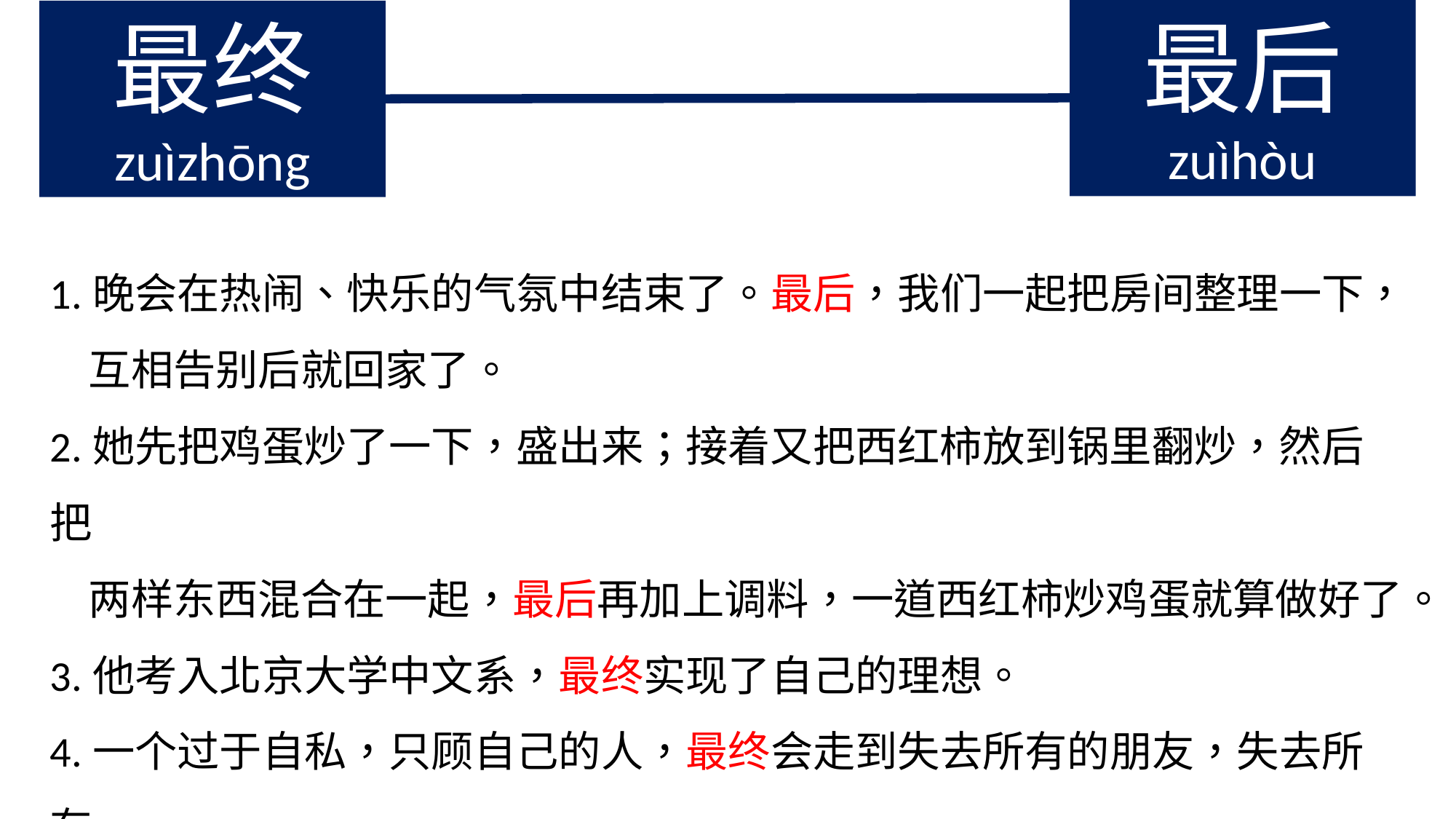

最后
zuìhòu
最终
zuìzhōng
1.晚会在热闹、快乐的气氛中结束了。最后，我们一起把房间整理一下，
   互相告别后就回家了。
2.她先把鸡蛋炒了一下，盛出来；接着又把西红柿放到锅里翻炒，然后把
   两样东西混合在一起，最后再加上调料，一道西红柿炒鸡蛋就算做好了。
3.他考入北京大学中文系，最终实现了自己的理想。
4.一个过于自私，只顾自己的人，最终会走到失去所有的朋友，失去所有
   的信任，众叛亲离的道路上去。